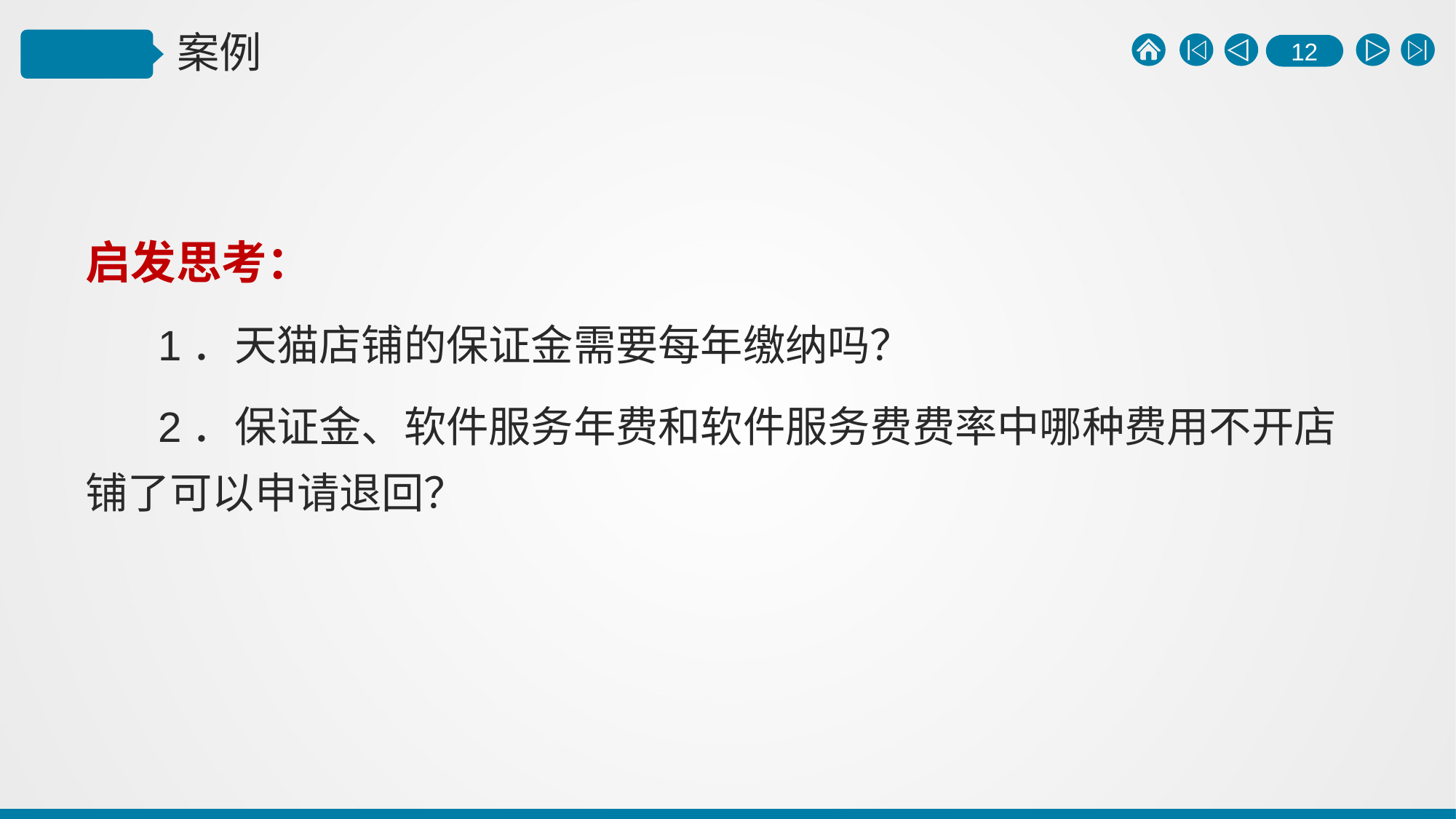

启发思考：
1．天猫店铺的保证金需要每年缴纳吗？
2．保证金、软件服务年费和软件服务费费率中哪种费用不开店铺了可以申请退回？